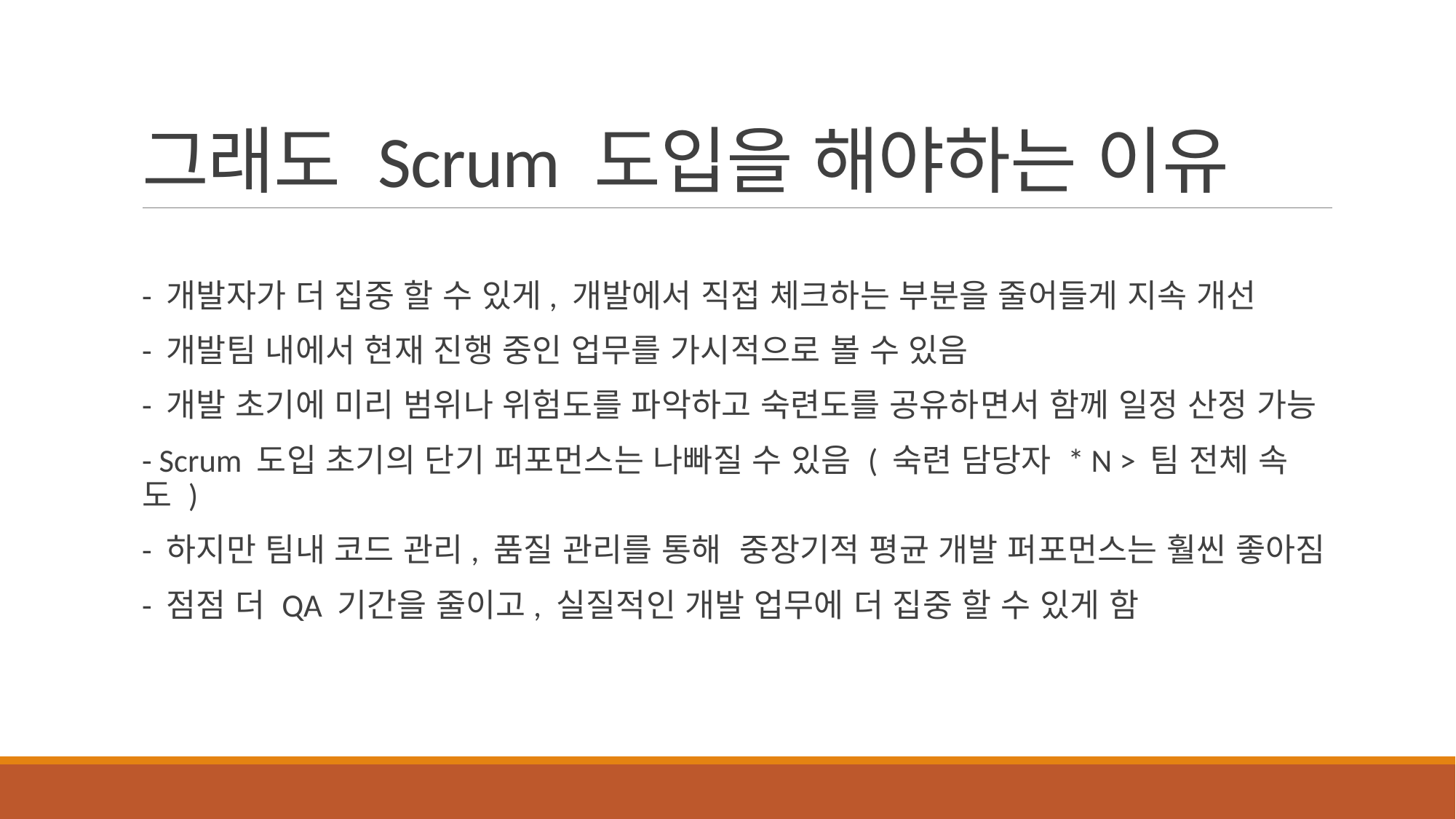

# 그래도 Scrum 도입을 해야하는 이유

- 개발자가 더 집중 할 수 있게, 개발에서 직접 체크하는 부분을 줄어들게 지속 개선
- 개발팀 내에서 현재 진행 중인 업무를 가시적으로 볼 수 있음
- 개발 초기에 미리 범위나 위험도를 파악하고 숙련도를 공유하면서 함께 일정 산정 가능
- Scrum 도입 초기의 단기 퍼포먼스는 나빠질 수 있음 ( 숙련 담당자 * N > 팀 전체 속도 )
- 하지만 팀내 코드 관리, 품질 관리를 통해  중장기적 평균 개발 퍼포먼스는 훨씬 좋아짐
- 점점 더 QA 기간을 줄이고, 실질적인 개발 업무에 더 집중 할 수 있게 함